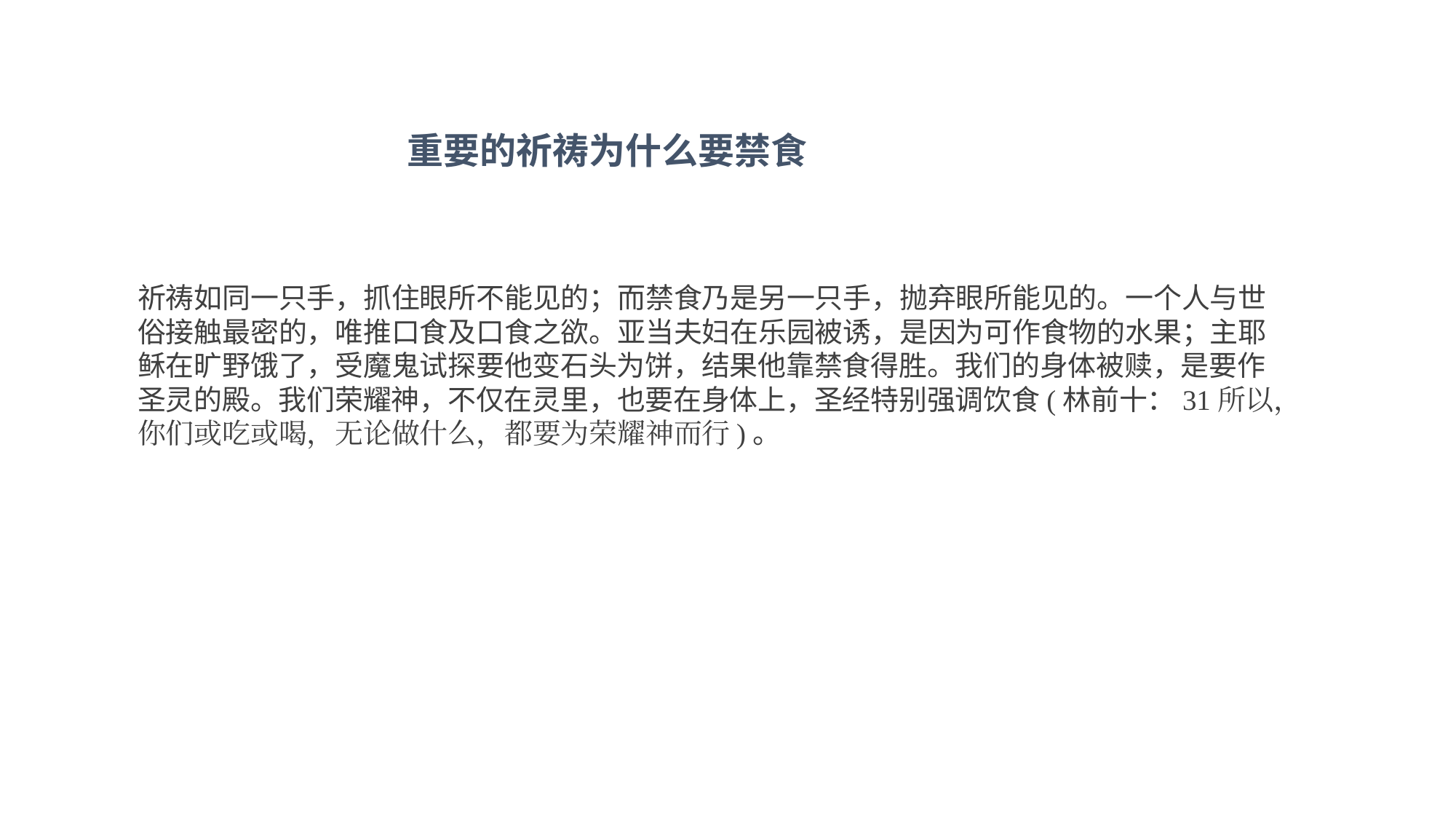

# 重要的祈祷为什么要禁食
祈祷如同一只手，抓住眼所不能见的；而禁食乃是另一只手，抛弃眼所能见的。一个人与世俗接触最密的，唯推口食及口食之欲。亚当夫妇在乐园被诱，是因为可作食物的水果；主耶稣在旷野饿了，受魔鬼试探要他变石头为饼，结果他靠禁食得胜。我们的身体被赎，是要作圣灵的殿。我们荣耀神，不仅在灵里，也要在身体上，圣经特别强调饮食(林前十：31所以，你们或吃或喝，无论做什么，都要为荣耀神而行)。